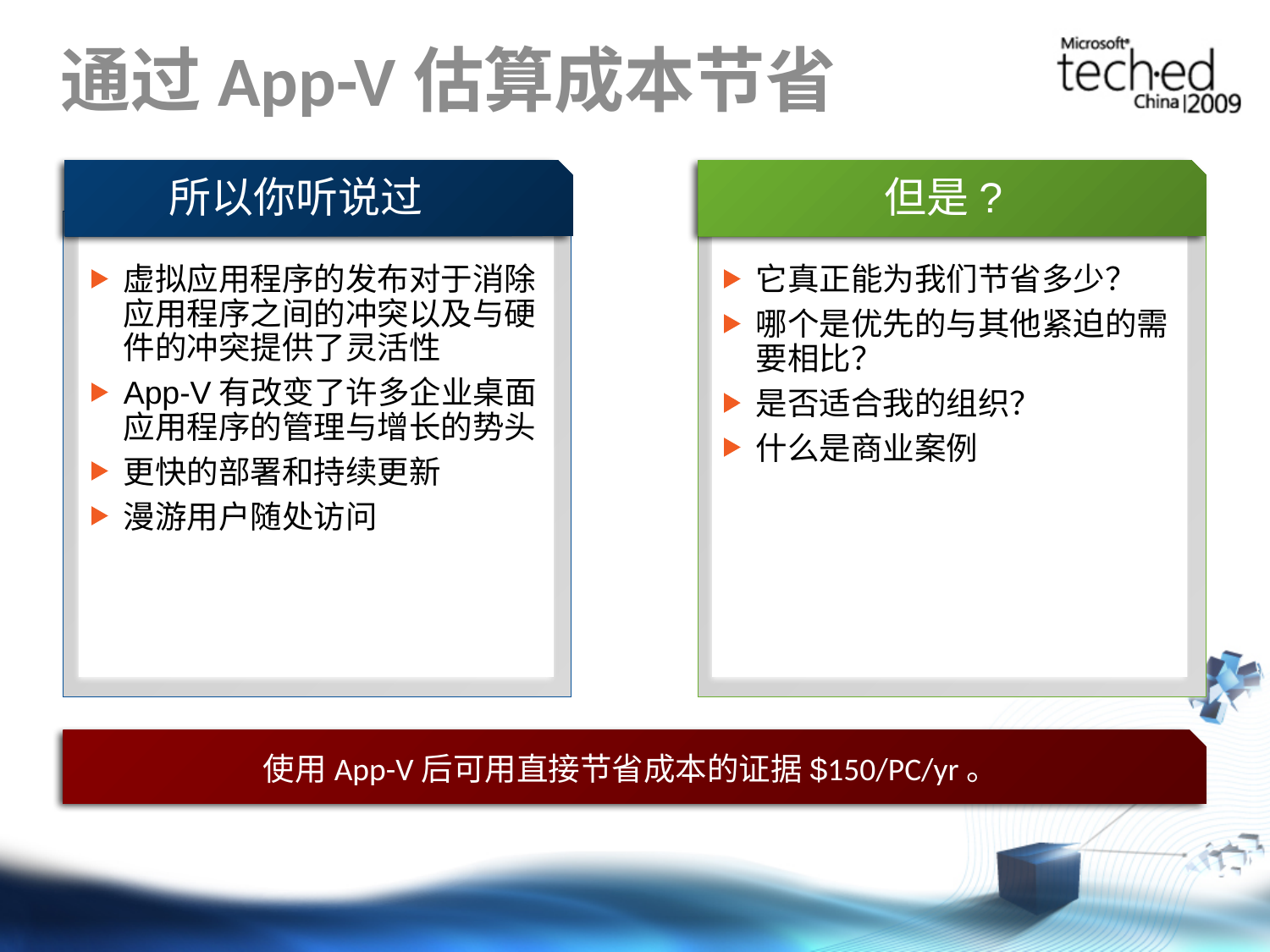

# 通过App-V估算成本节省

所以你听说过
但是?

虚拟应用程序的发布对于消除应用程序之间的冲突以及与硬件的冲突提供了灵活性
App-V有改变了许多企业桌面应用程序的管理与增长的势头
更快的部署和持续更新
漫游用户随处访问
它真正能为我们节省多少？
哪个是优先的与其他紧迫的需要相比？
是否适合我的组织？
什么是商业案例
使用App-V后可用直接节省成本的证据$150/PC/yr。